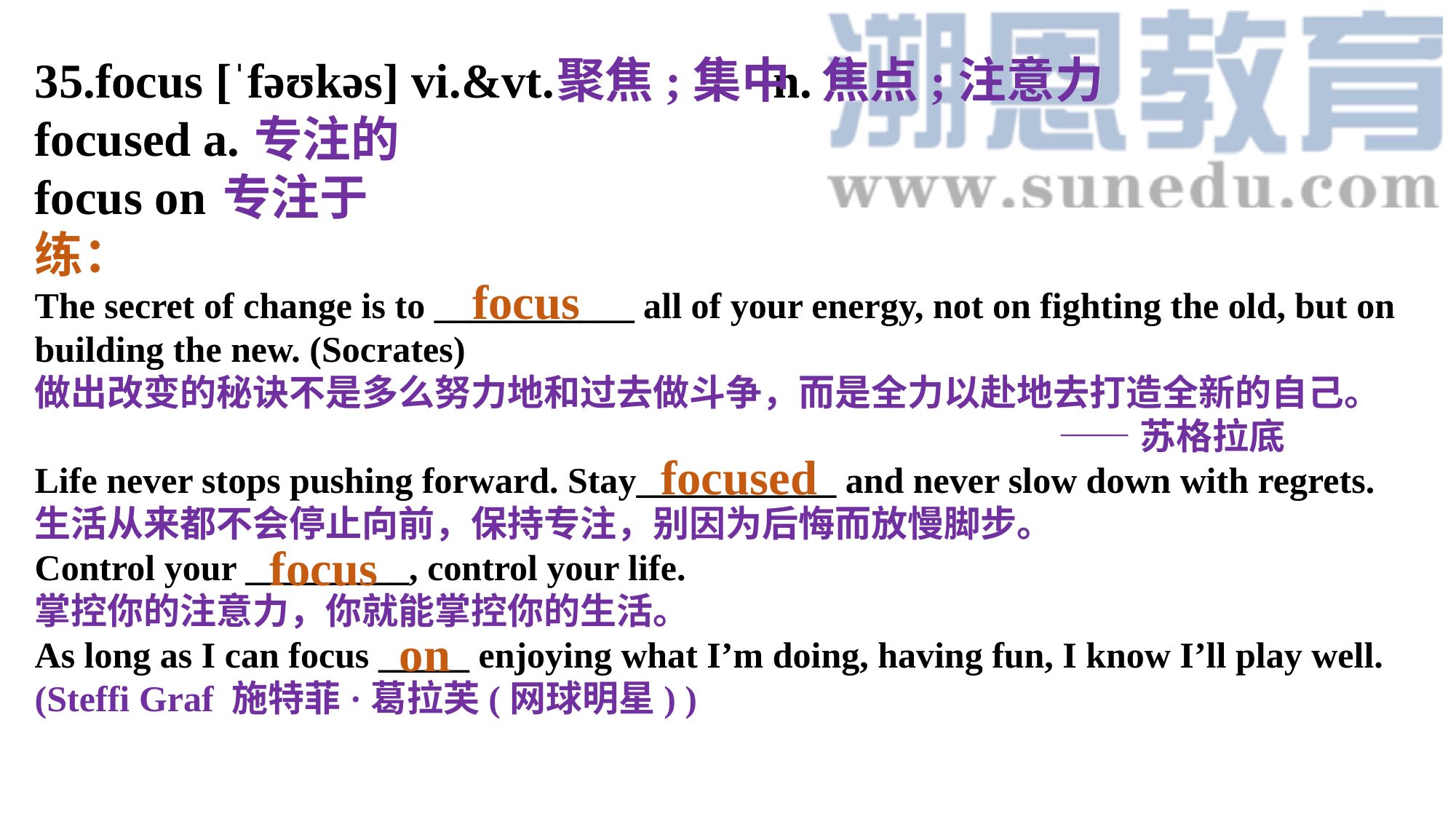

35.focus [ˈfəʊkəs] vi.&vt.                  n.
focused a.
focus on
练：
The secret of change is to ___________ all of your energy, not on fighting the old, but on building the new. (Socrates)
做出改变的秘诀不是多么努力地和过去做斗争，而是全力以赴地去打造全新的自己。
                                                                                                                             ——苏格拉底
Life never stops pushing forward. Stay___________ and never slow down with regrets.
生活从来都不会停止向前，保持专注，别因为后悔而放慢脚步。
Control your _________, control your life.
掌控你的注意力，你就能掌控你的生活。
As long as I can focus _____ enjoying what I’m doing, having fun, I know I’ll play well.  (Steffi Graf 施特菲·葛拉芙(网球明星) )

聚焦;集中
焦点;注意力
专注的
专注于
focus
focused
focus
on